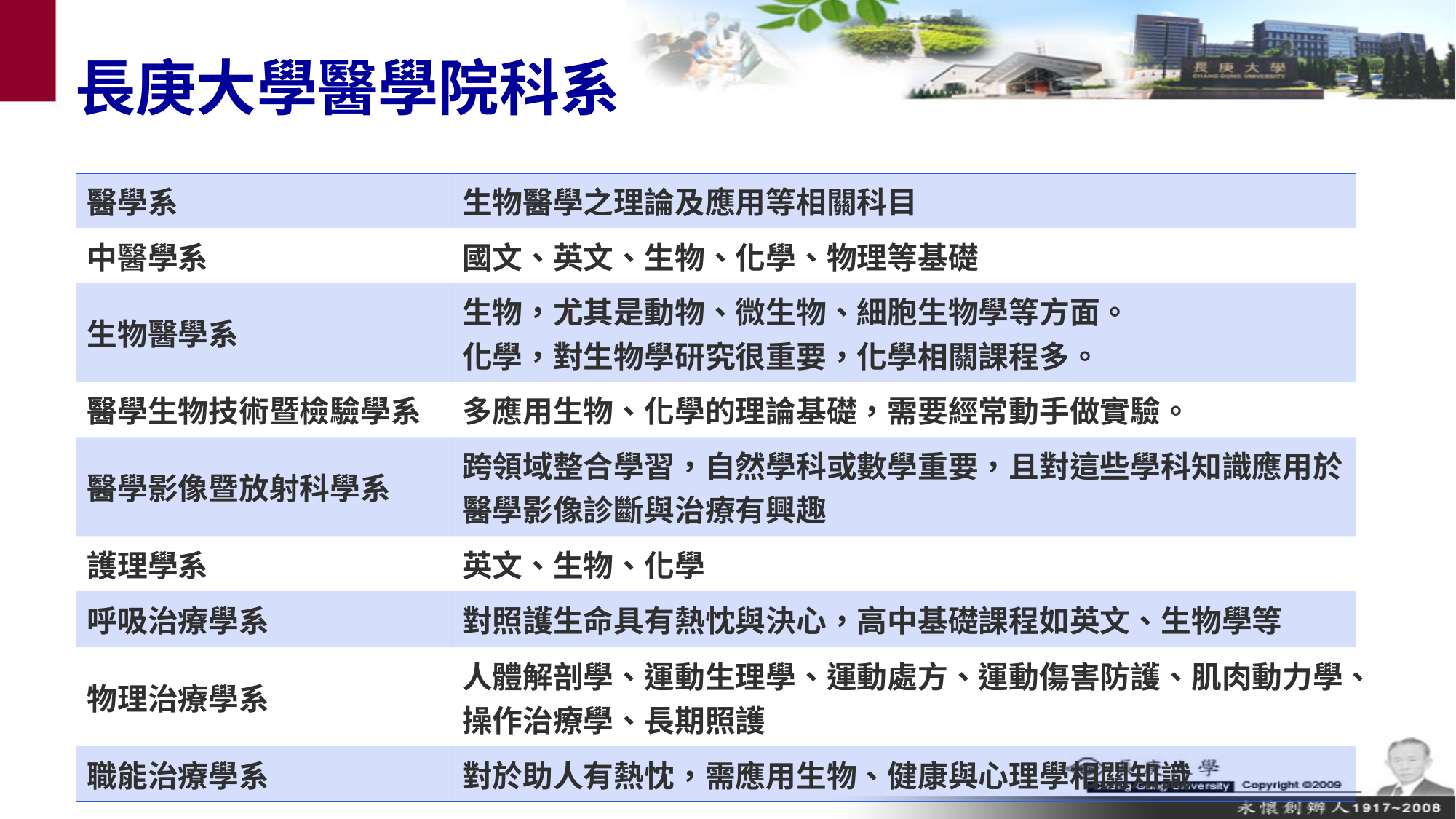

長庚大學醫學院科系
| 醫學系 | 生物醫學之理論及應用等相關科目 |
| --- | --- |
| 中醫學系 | 國文、英文、生物、化學、物理等基礎 |
| 生物醫學系 | 生物，尤其是動物、微生物、細胞生物學等方面。 化學，對生物學研究很重要，化學相關課程多。 |
| 醫學生物技術暨檢驗學系 | 多應用生物、化學的理論基礎，需要經常動手做實驗。 |
| 醫學影像暨放射科學系 | 跨領域整合學習，自然學科或數學重要，且對這些學科知識應用於醫學影像診斷與治療有興趣 |
| 護理學系 | 英文、生物、化學 |
| 呼吸治療學系 | 對照護生命具有熱忱與決心，高中基礎課程如英文、生物學等 |
| 物理治療學系 | 人體解剖學、運動生理學、運動處方、運動傷害防護、肌肉動力學、操作治療學、長期照護 |
| 職能治療學系 | 對於助人有熱忱，需應用生物、健康與心理學相關知識​ |